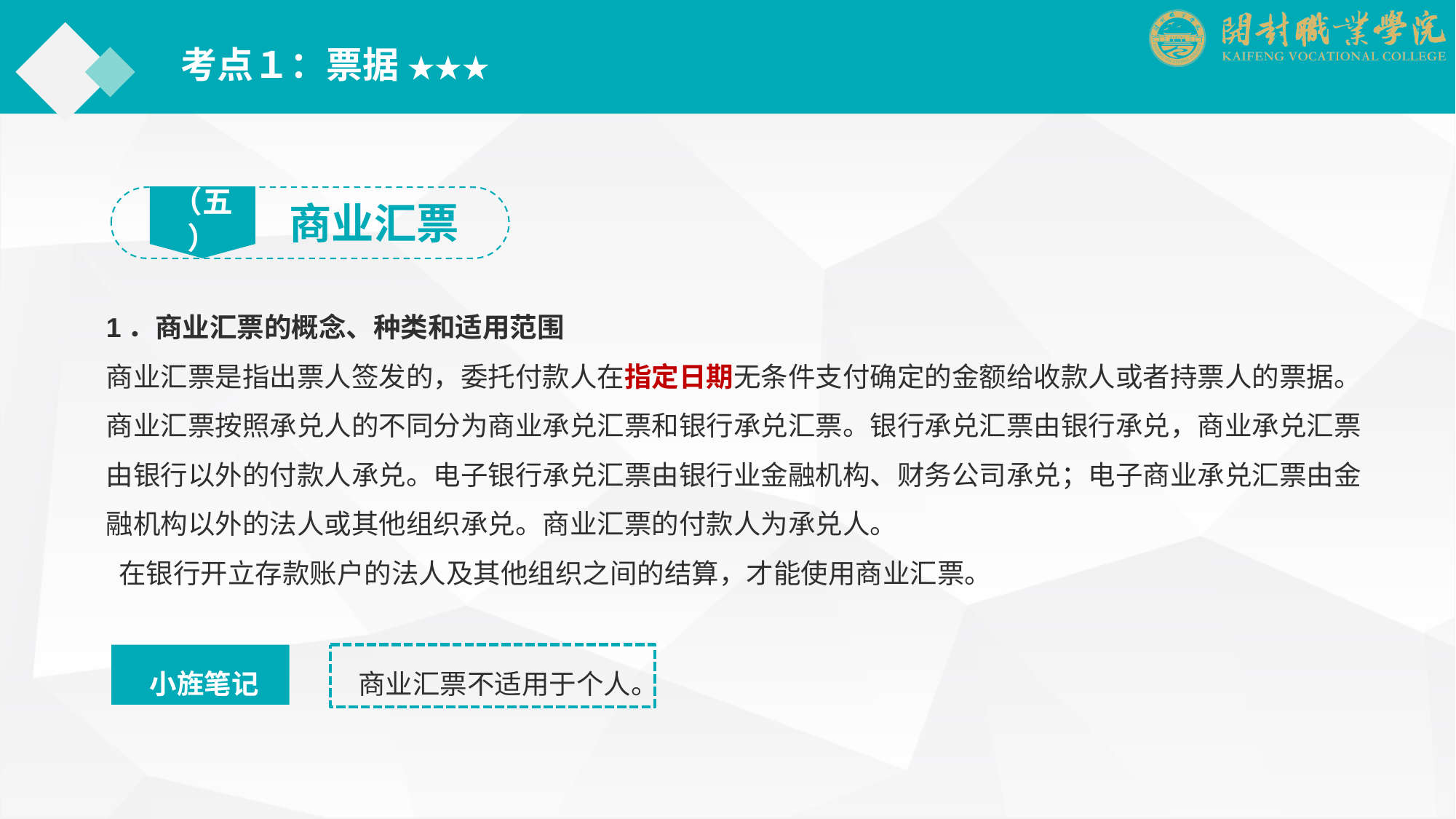

考点１：票据 ★★★
（五）

商业汇票
1．商业汇票的概念、种类和适用范围
商业汇票是指出票人签发的，委托付款人在指定日期无条件支付确定的金额给收款人或者持票人的票据。商业汇票按照承兑人的不同分为商业承兑汇票和银行承兑汇票。银行承兑汇票由银行承兑，商业承兑汇票由银行以外的付款人承兑。电子银行承兑汇票由银行业金融机构、财务公司承兑；电子商业承兑汇票由金融机构以外的法人或其他组织承兑。商业汇票的付款人为承兑人。
 在银行开立存款账户的法人及其他组织之间的结算，才能使用商业汇票。
　小旌笔记

商业汇票不适用于个人。